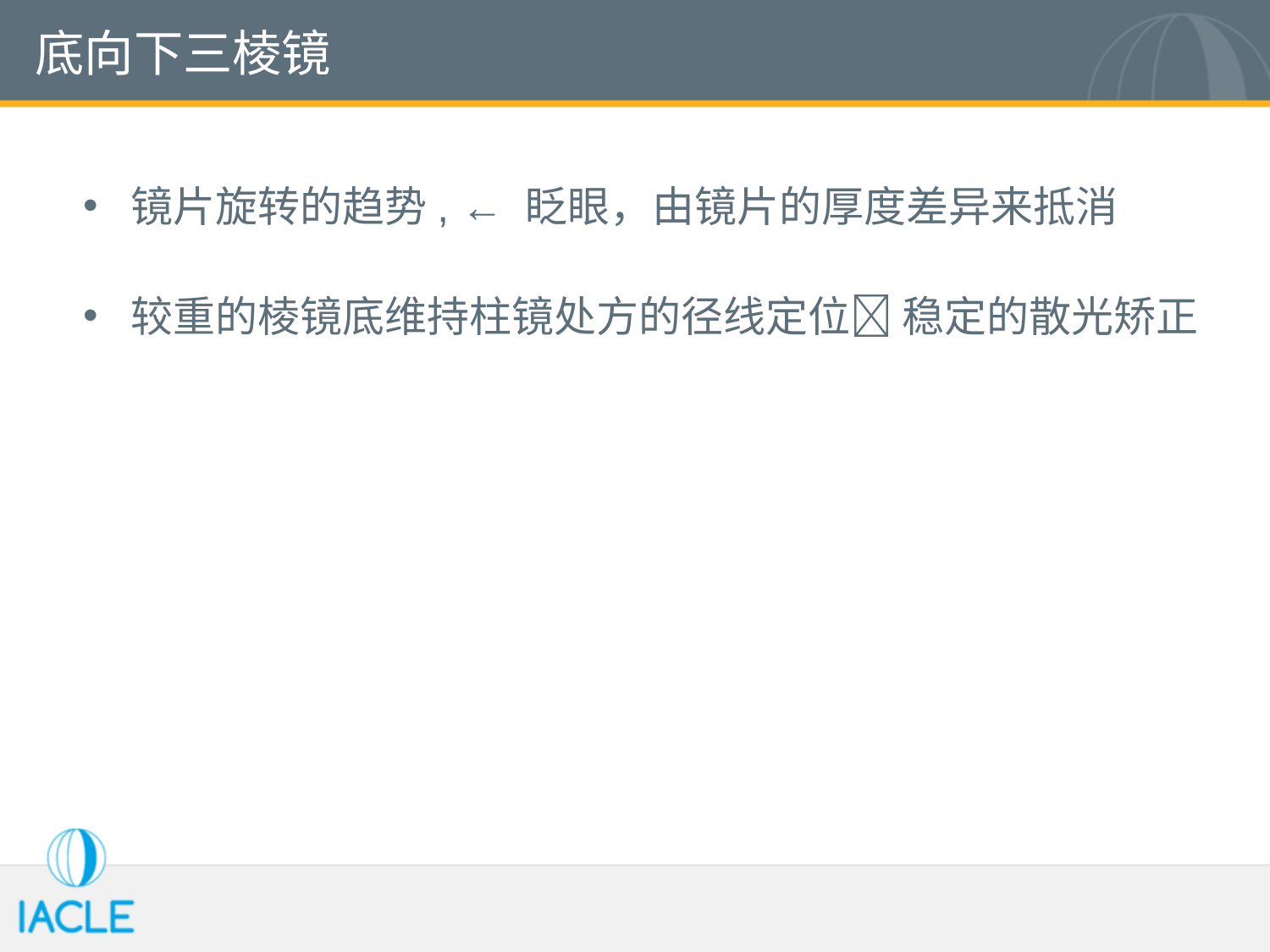

# 底向下三棱镜
镜片旋转的趋势, ← 眨眼，由镜片的厚度差异来抵消
较重的棱镜底维持柱镜处方的径线定位→ 稳定的散光矫正